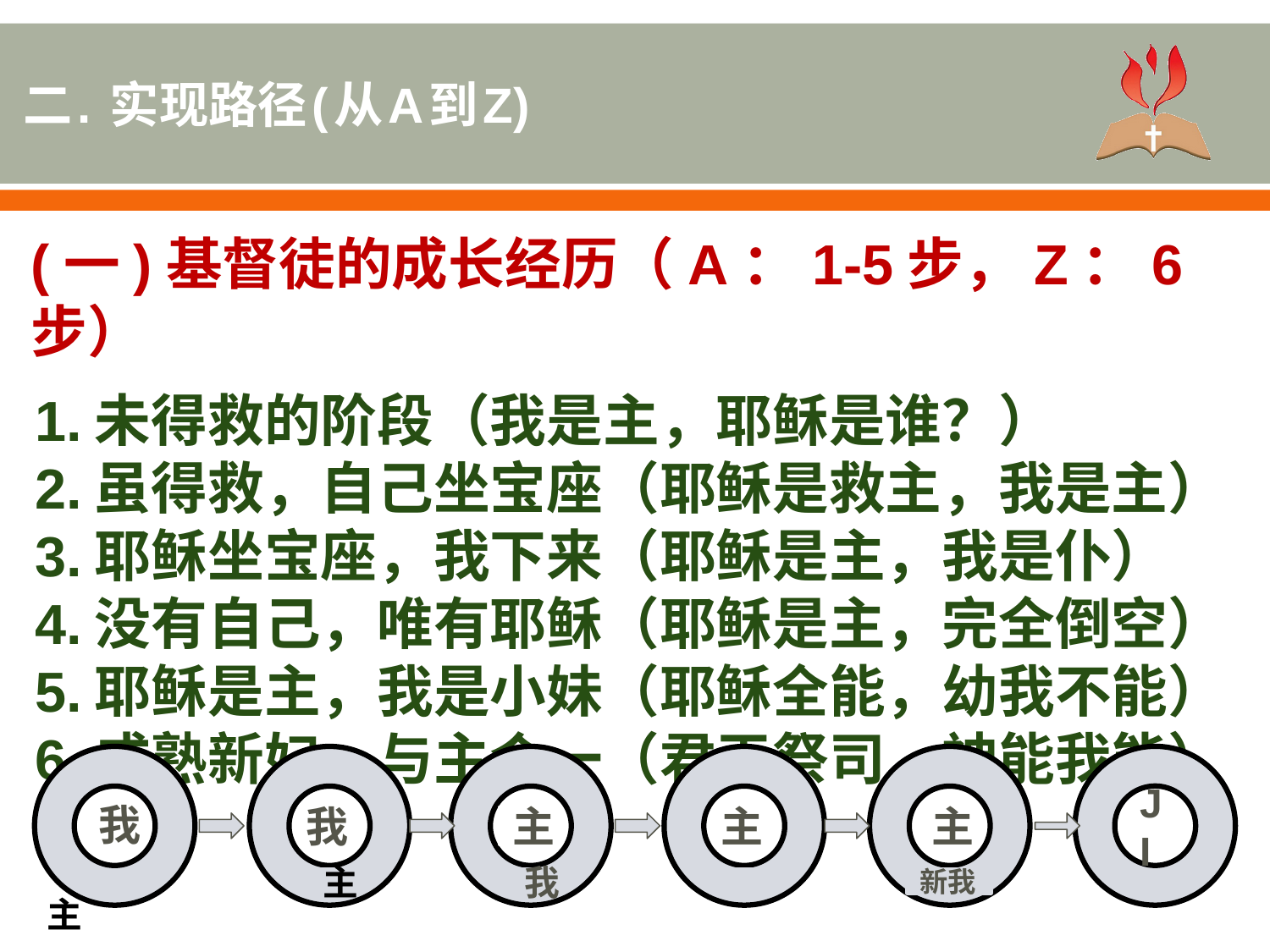

二. 实现路径(从A到Z)
(一)基督徒的成长经历（A：1-5步，Z：6步）
未得救的阶段（我是主，耶稣是谁？）
虽得救，自己坐宝座（耶稣是救主，我是主）
耶稣坐宝座，我下来（耶稣是主，我是仆）
没有自己，唯有耶稣（耶稣是主，完全倒空）
耶稣是主，我是小妹（耶稣全能，幼我不能）
成熟新妇，与主合一（君王祭司，神能我能）

主

我
JI
我
主
主

主
我
新我
主